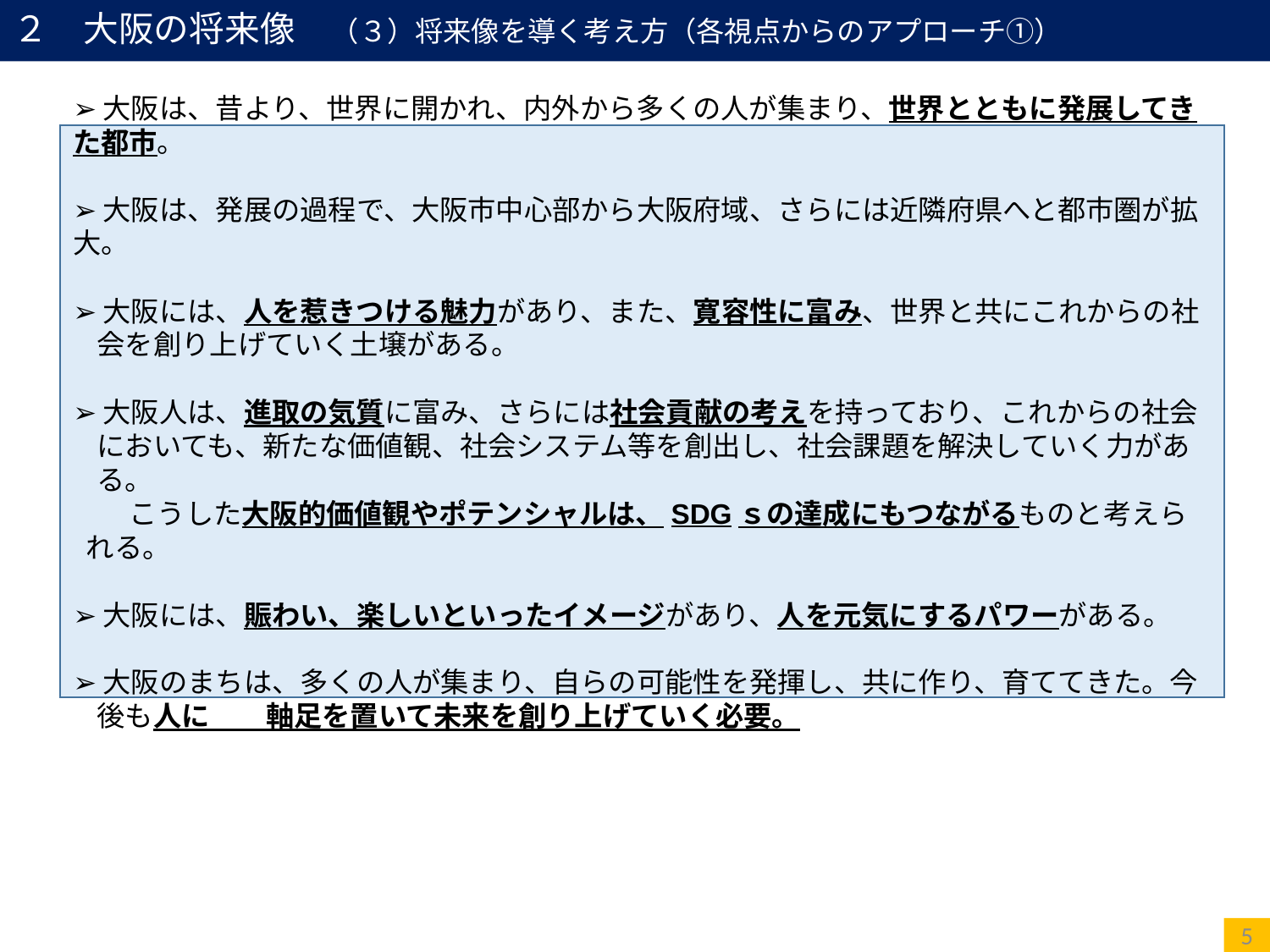

# ２　大阪の将来像　（３）将来像を導く考え方（各視点からのアプローチ①）
➢大阪は、昔より、世界に開かれ、内外から多くの人が集まり、世界とともに発展してきた都市。

➢大阪は、発展の過程で、大阪市中心部から大阪府域、さらには近隣府県へと都市圏が拡大。

➢大阪には、人を惹きつける魅力があり、また、寛容性に富み、世界と共にこれからの社会を創り上げていく土壌がある。

➢大阪人は、進取の気質に富み、さらには社会貢献の考えを持っており、これからの社会においても、新たな価値観、社会システム等を創出し、社会課題を解決していく力がある。
　　こうした大阪的価値観やポテンシャルは、SDGｓの達成にもつながるものと考えられる。

➢大阪には、賑わい、楽しいといったイメージがあり、人を元気にするパワーがある。

➢大阪のまちは、多くの人が集まり、自らの可能性を発揮し、共に作り、育ててきた。今後も人に　　軸足を置いて未来を創り上げていく必要。
5